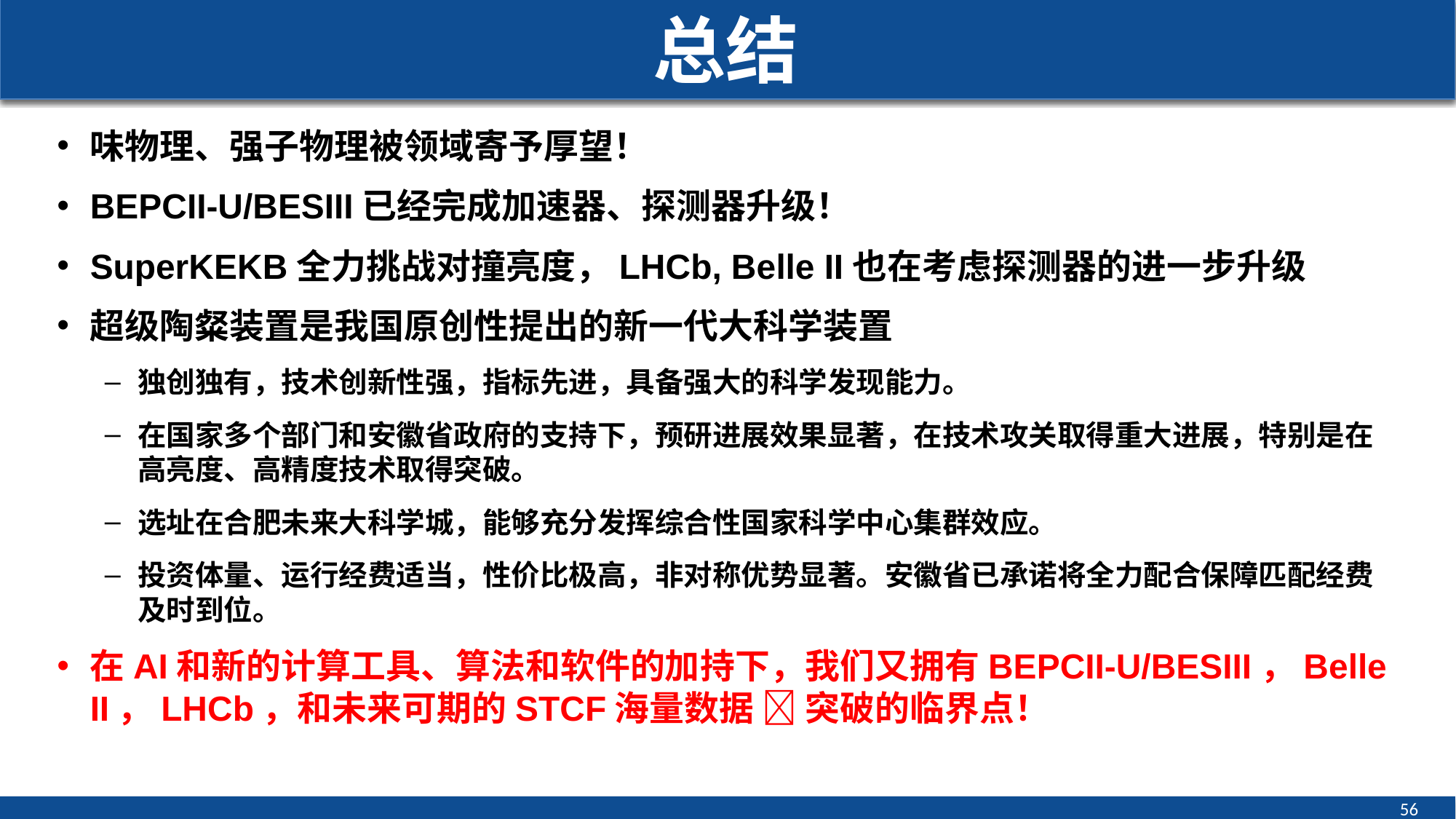

# 总结
味物理、强子物理被领域寄予厚望！
BEPCII-U/BESIII已经完成加速器、探测器升级！
SuperKEKB全力挑战对撞亮度，LHCb, Belle II也在考虑探测器的进一步升级
超级陶粲装置是我国原创性提出的新一代大科学装置
独创独有，技术创新性强，指标先进，具备强大的科学发现能力。
在国家多个部门和安徽省政府的支持下，预研进展效果显著，在技术攻关取得重大进展，特别是在高亮度、高精度技术取得突破。
选址在合肥未来大科学城，能够充分发挥综合性国家科学中心集群效应。
投资体量、运行经费适当，性价比极高，非对称优势显著。安徽省已承诺将全力配合保障匹配经费及时到位。
在AI和新的计算工具、算法和软件的加持下，我们又拥有BEPCII-U/BESIII，Belle II，LHCb，和未来可期的STCF海量数据 ⇒ 突破的临界点！